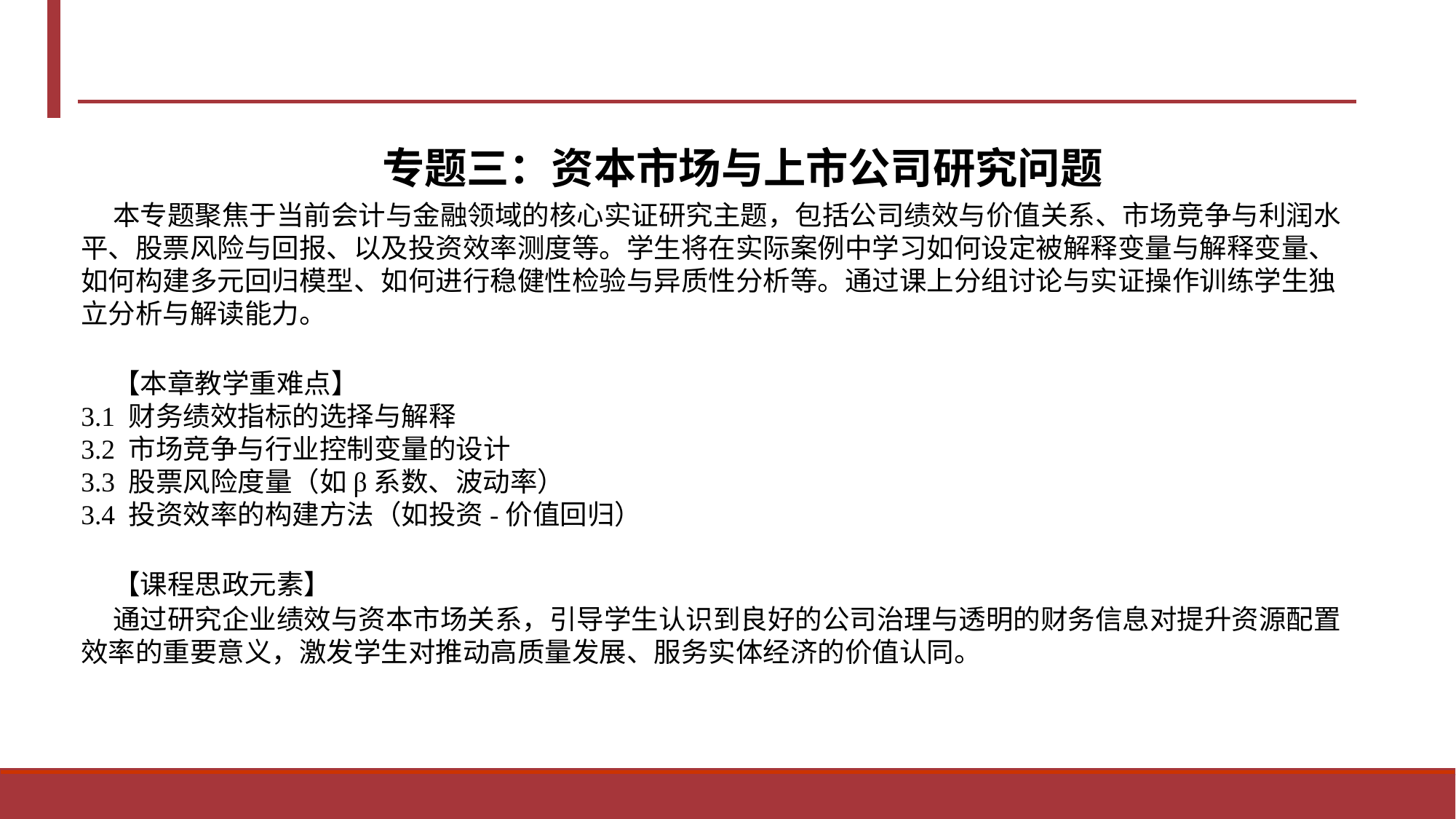

专题三：资本市场与上市公司研究问题
本专题聚焦于当前会计与金融领域的核心实证研究主题，包括公司绩效与价值关系、市场竞争与利润水平、股票风险与回报、以及投资效率测度等。学生将在实际案例中学习如何设定被解释变量与解释变量、如何构建多元回归模型、如何进行稳健性检验与异质性分析等。通过课上分组讨论与实证操作训练学生独立分析与解读能力。

【本章教学重难点】
3.1 财务绩效指标的选择与解释
3.2 市场竞争与行业控制变量的设计
3.3 股票风险度量（如β系数、波动率）
3.4 投资效率的构建方法（如投资-价值回归）

【课程思政元素】
通过研究企业绩效与资本市场关系，引导学生认识到良好的公司治理与透明的财务信息对提升资源配置效率的重要意义，激发学生对推动高质量发展、服务实体经济的价值认同。